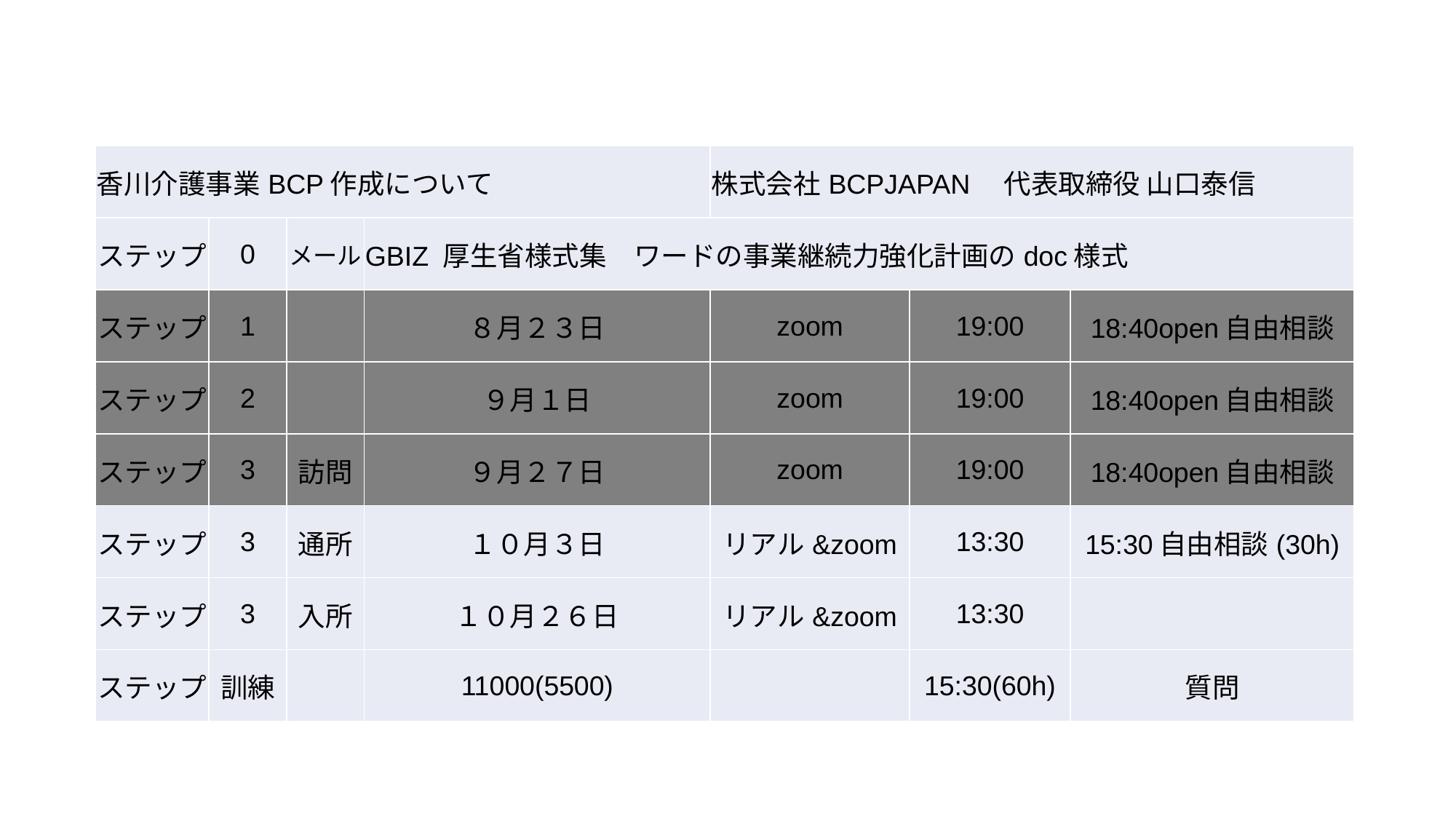

| 香川介護事業BCP作成について |  |  |  | 株式会社BCPJAPAN　代表取締役 山口泰信 |  |  |
| --- | --- | --- | --- | --- | --- | --- |
| ステップ | 0 | メール | GBIZ 厚生省様式集　ワードの事業継続力強化計画のdoc様式 |  |  |  |
| ステップ | 1 |  | ８月２３日 | zoom | 19:00 | 18:40open自由相談 |
| ステップ | 2 |  | ９月１日 | zoom | 19:00 | 18:40open自由相談 |
| ステップ | 3 | 訪問 | ９月２７日 | zoom | 19:00 | 18:40open自由相談 |
| ステップ | 3 | 通所 | １０月３日 | リアル&zoom | 13:30 | 15:30自由相談(30h) |
| ステップ | 3 | 入所 | １０月２６日 | リアル&zoom | 13:30 |  |
| ステップ | 訓練 |  | 11000(5500) |  | 15:30(60h) | 質問 |